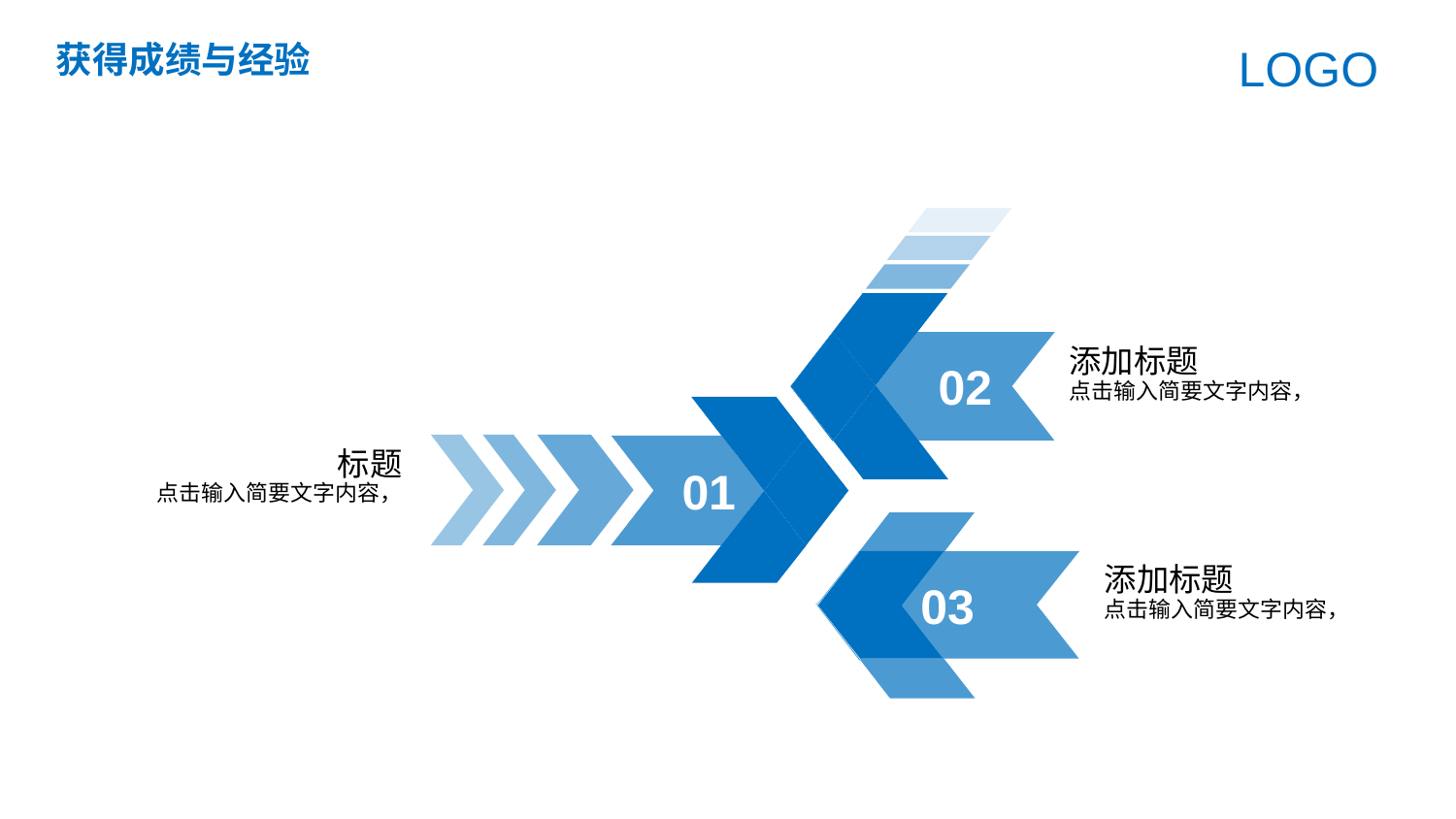

获得成绩与经验
LOGO

02

添加标题
点击输入简要文字内容，

01

标题
点击输入简要文字内容，

03

添加标题
点击输入简要文字内容，